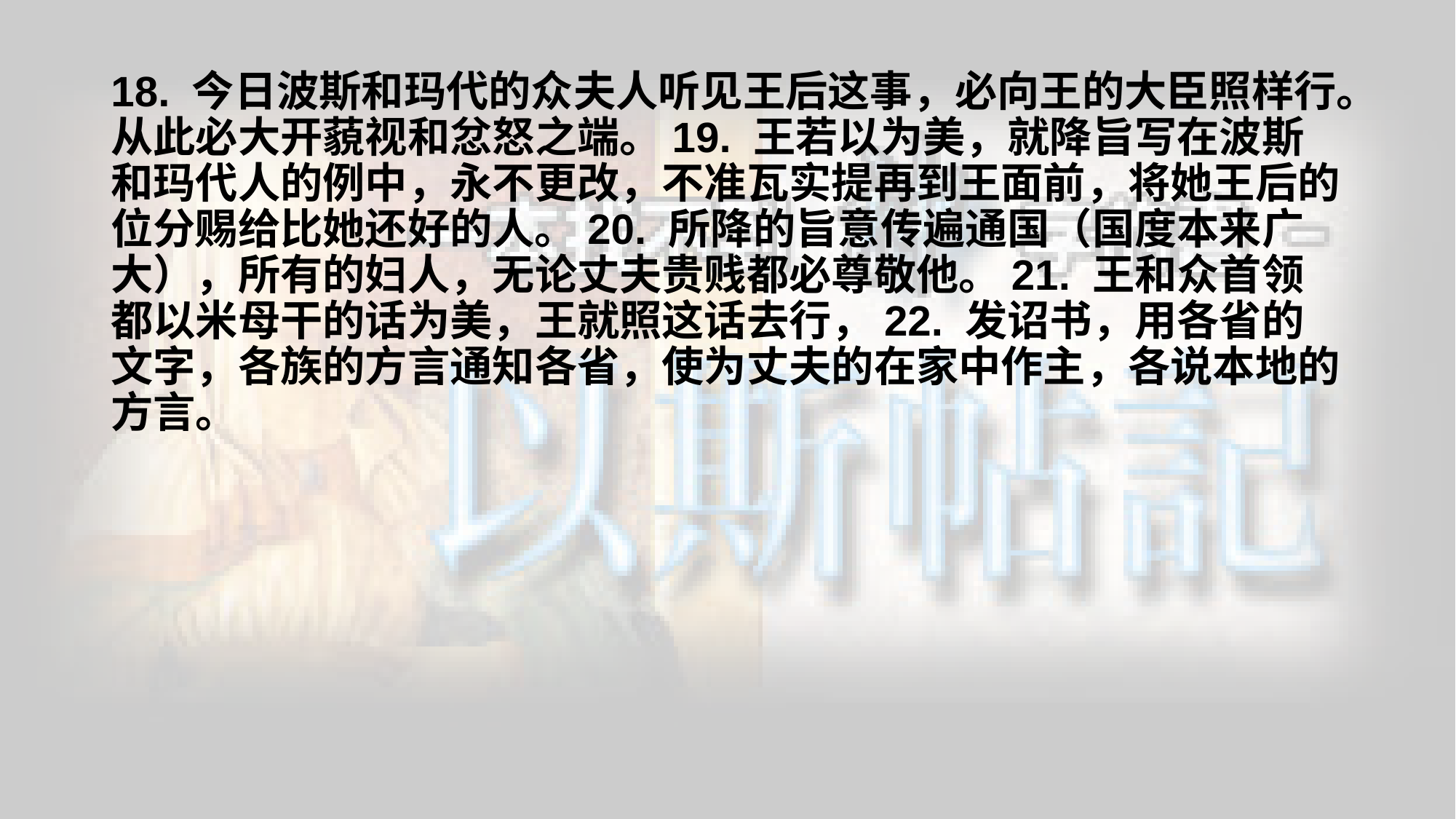

18. 今日波斯和玛代的众夫人听见王后这事，必向王的大臣照样行。从此必大开藐视和忿怒之端。19. 王若以为美，就降旨写在波斯和玛代人的例中，永不更改，不准瓦实提再到王面前，将她王后的位分赐给比她还好的人。20. 所降的旨意传遍通国（国度本来广大），所有的妇人，无论丈夫贵贱都必尊敬他。21. 王和众首领都以米母干的话为美，王就照这话去行，22. 发诏书，用各省的文字，各族的方言通知各省，使为丈夫的在家中作主，各说本地的方言。